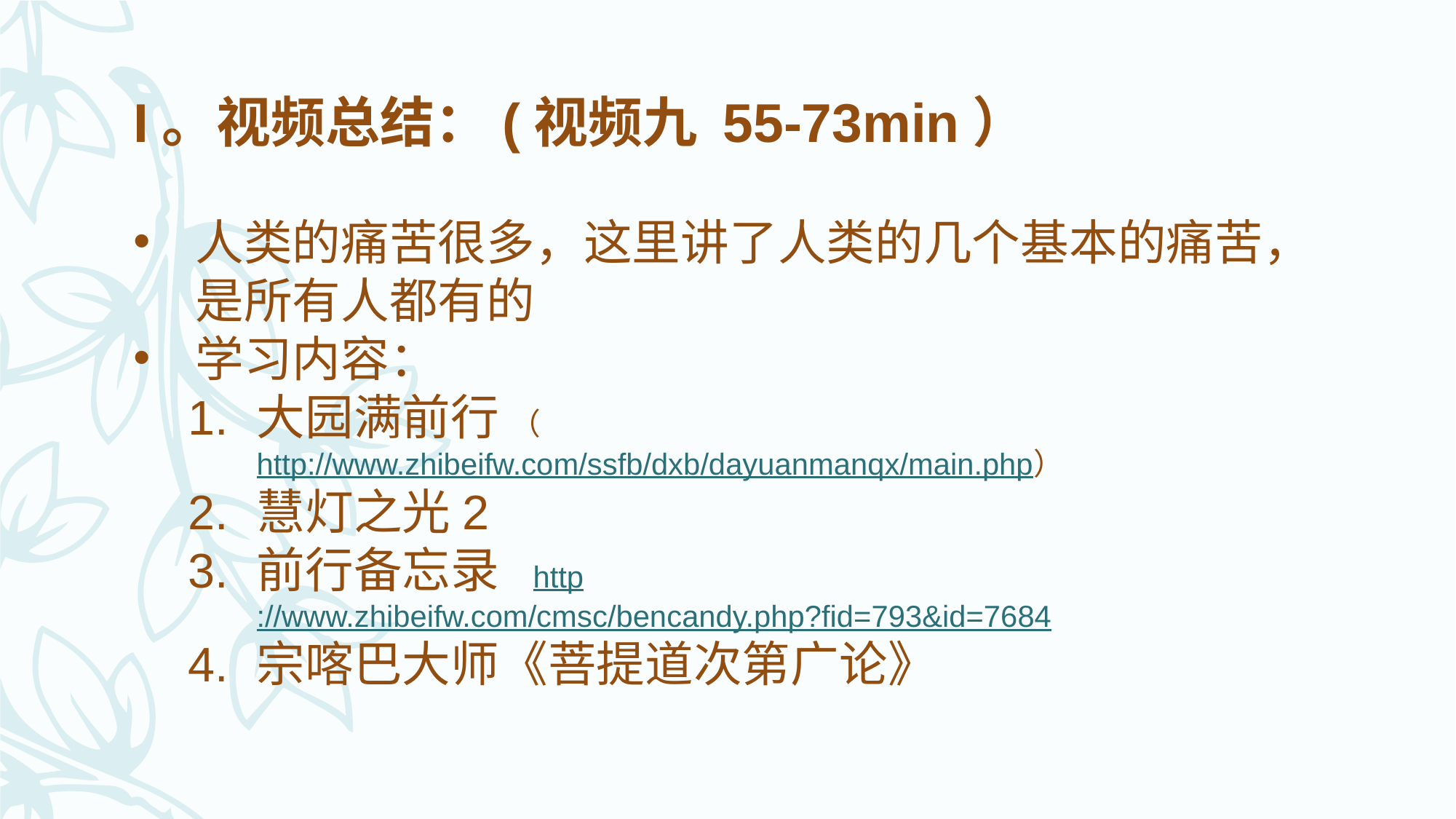

I。视频总结：(视频九 55-73min）
人类的痛苦很多，这里讲了人类的几个基本的痛苦，是所有人都有的
学习内容：
大园满前行 （http://www.zhibeifw.com/ssfb/dxb/dayuanmanqx/main.php）
慧灯之光2
前行备忘录  http://www.zhibeifw.com/cmsc/bencandy.php?fid=793&id=7684
宗喀巴大师《菩提道次第广论》